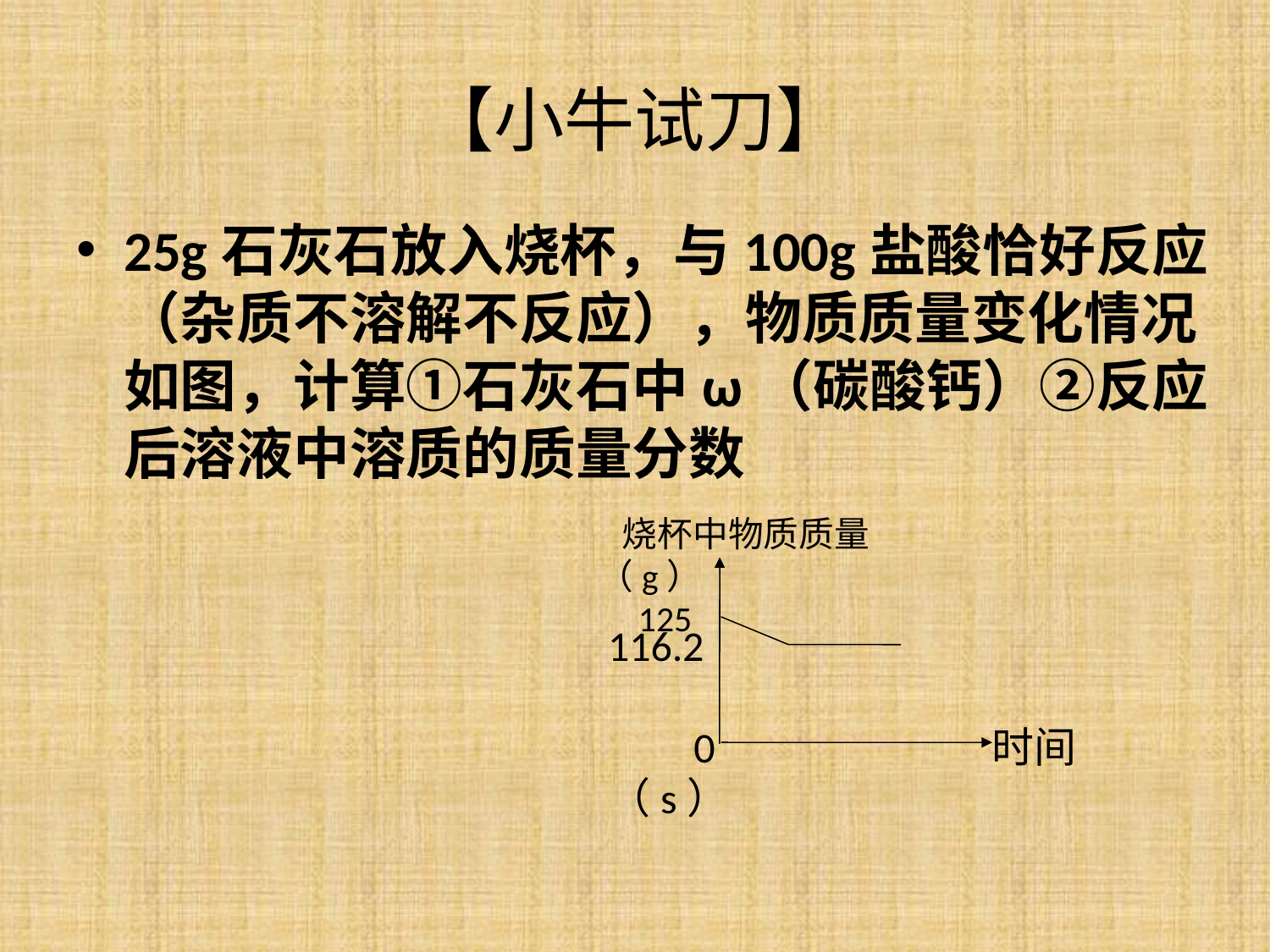

# 【小牛试刀】

25g石灰石放入烧杯，与100g盐酸恰好反应（杂质不溶解不反应），物质质量变化情况如图，计算①石灰石中ω（碳酸钙）②反应后溶液中溶质的质量分数
  烧杯中物质质量（g）
     125

116.2

         0                            时间（s）